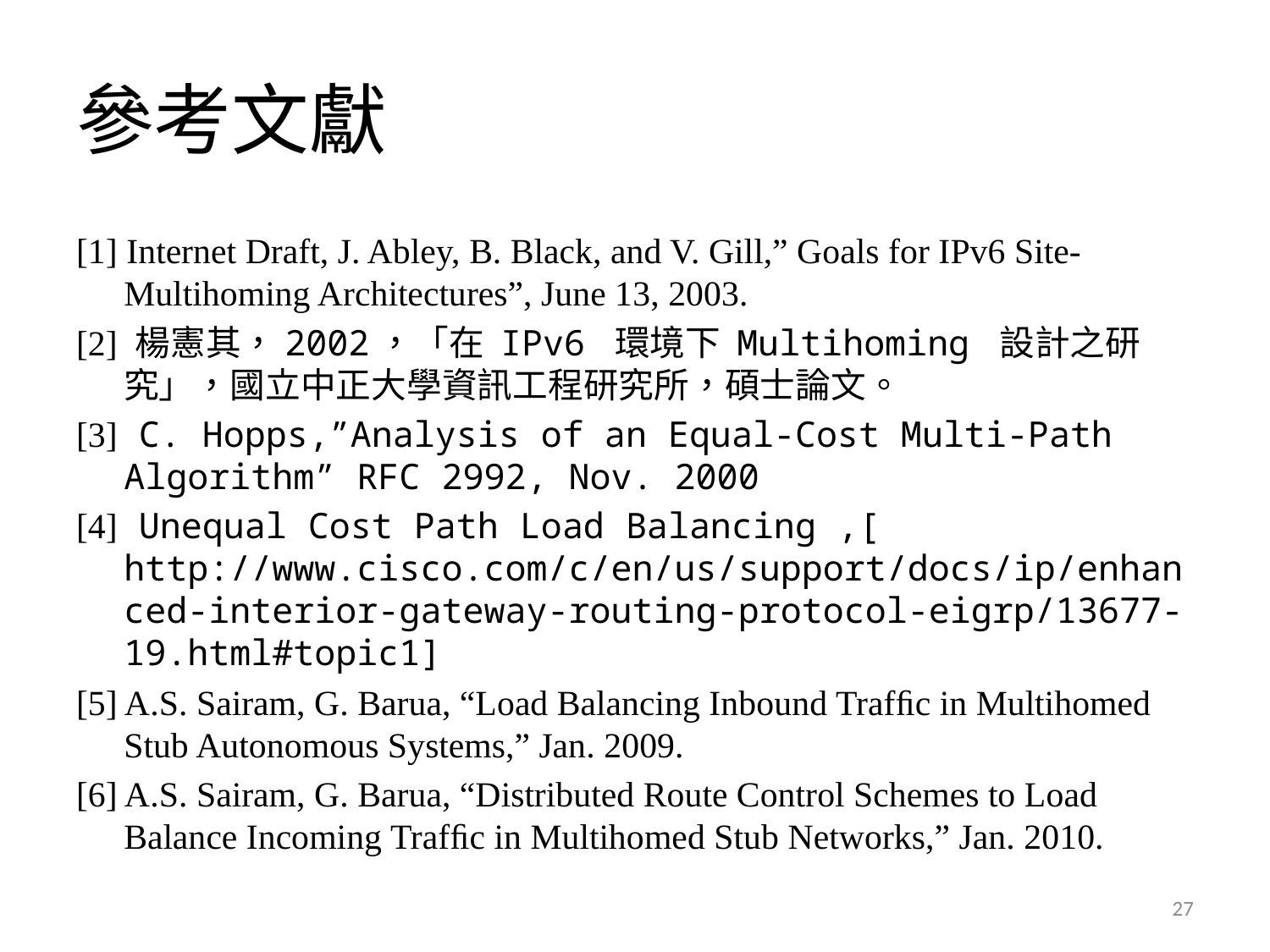

# 參考文獻
[1] Internet Draft, J. Abley, B. Black, and V. Gill,” Goals for IPv6 Site-Multihoming Architectures”, June 13, 2003.
[2] 楊憲其，2002，「在 IPv6 環境下 Multihoming 設計之研究」，國立中正大學資訊工程研究所，碩士論文。
[3] C. Hopps,”Analysis of an Equal-Cost Multi-Path Algorithm” RFC 2992, Nov. 2000
[4] Unequal Cost Path Load Balancing ,[ http://www.cisco.com/c/en/us/support/docs/ip/enhanced-interior-gateway-routing-protocol-eigrp/13677-19.html#topic1]
[5] A.S. Sairam, G. Barua, “Load Balancing Inbound Trafﬁc in Multihomed Stub Autonomous Systems,” Jan. 2009.
[6] A.S. Sairam, G. Barua, “Distributed Route Control Schemes to Load Balance Incoming Trafﬁc in Multihomed Stub Networks,” Jan. 2010.

27